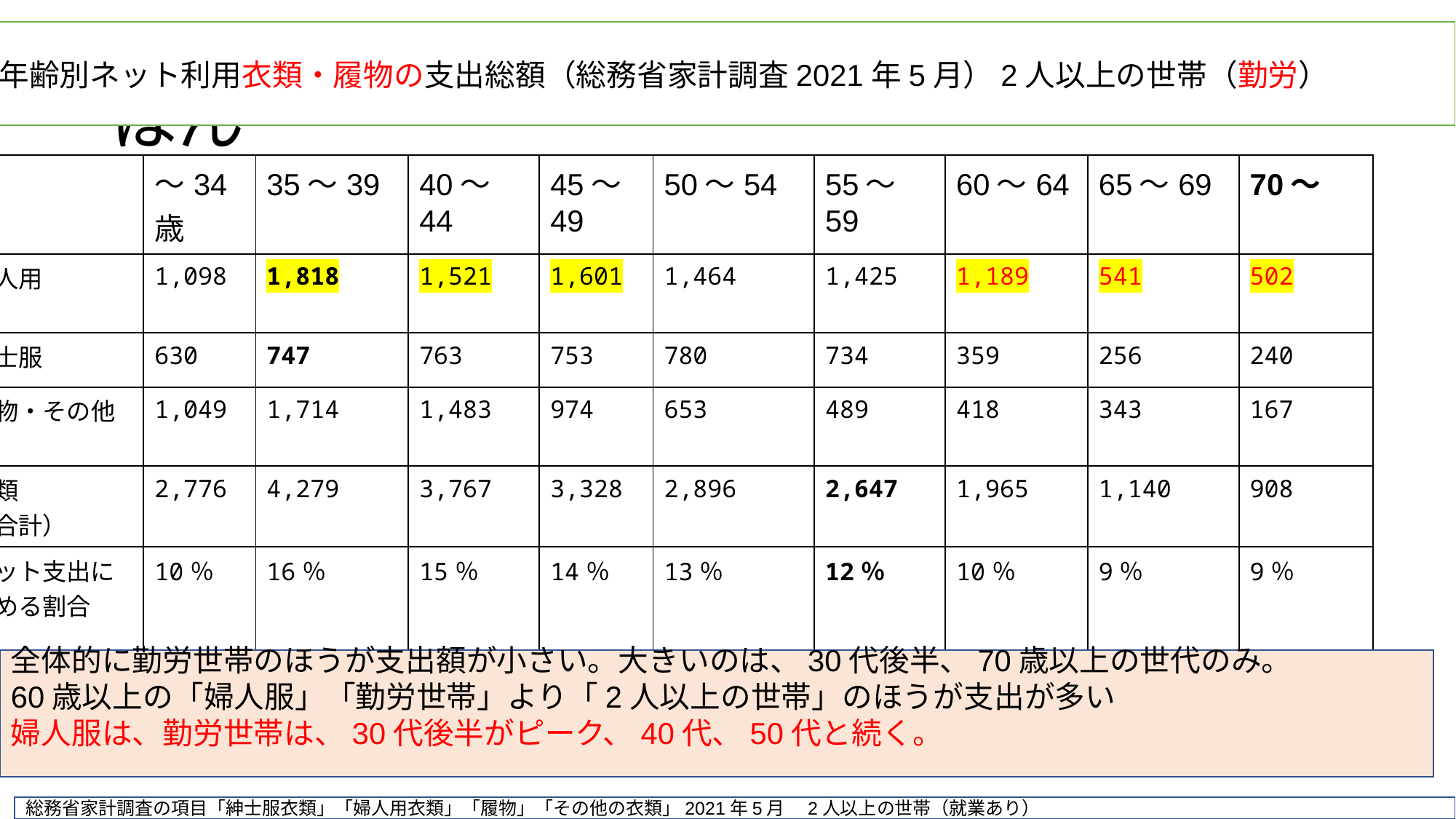

年齢別ネット利用衣類・履物の支出総額（総務省家計調査2021年5月）2人以上の世帯（勤労）
# はん
|  | ～34歳 | 35～39 | 40～44 | 45～49 | 50～54 | 55～59 | 60～64 | 65～69 | 70～ |
| --- | --- | --- | --- | --- | --- | --- | --- | --- | --- |
| 婦人用 | 1,098 | 1,818 | 1,521 | 1,601 | 1,464 | 1,425 | 1,189 | 541 | 502 |
| 紳士服 | 630 | 747 | 763 | 753 | 780 | 734 | 359 | 256 | 240 |
| 履物・その他 | 1,049 | 1,714 | 1,483 | 974 | 653 | 489 | 418 | 343 | 167 |
| 衣類 （合計） | 2,776 | 4,279 | 3,767 | 3,328 | 2,896 | 2,647 | 1,965 | 1,140 | 908 |
| ネット支出に占める割合 | 10％ | 16％ | 15％ | 14％ | 13％ | 12％ | 10％ | 9％ | 9％ |

全体的に勤労世帯のほうが支出額が小さい。大きいのは、30代後半、70歳以上の世代のみ。
60歳以上の「婦人服」「勤労世帯」より「2人以上の世帯」のほうが支出が多い
婦人服は、勤労世帯は、30代後半がピーク、40代、50代と続く。

総務省家計調査の項目「紳士服衣類」「婦人用衣類」「履物」「その他の衣類」2021年5月　2人以上の世帯（就業あり）